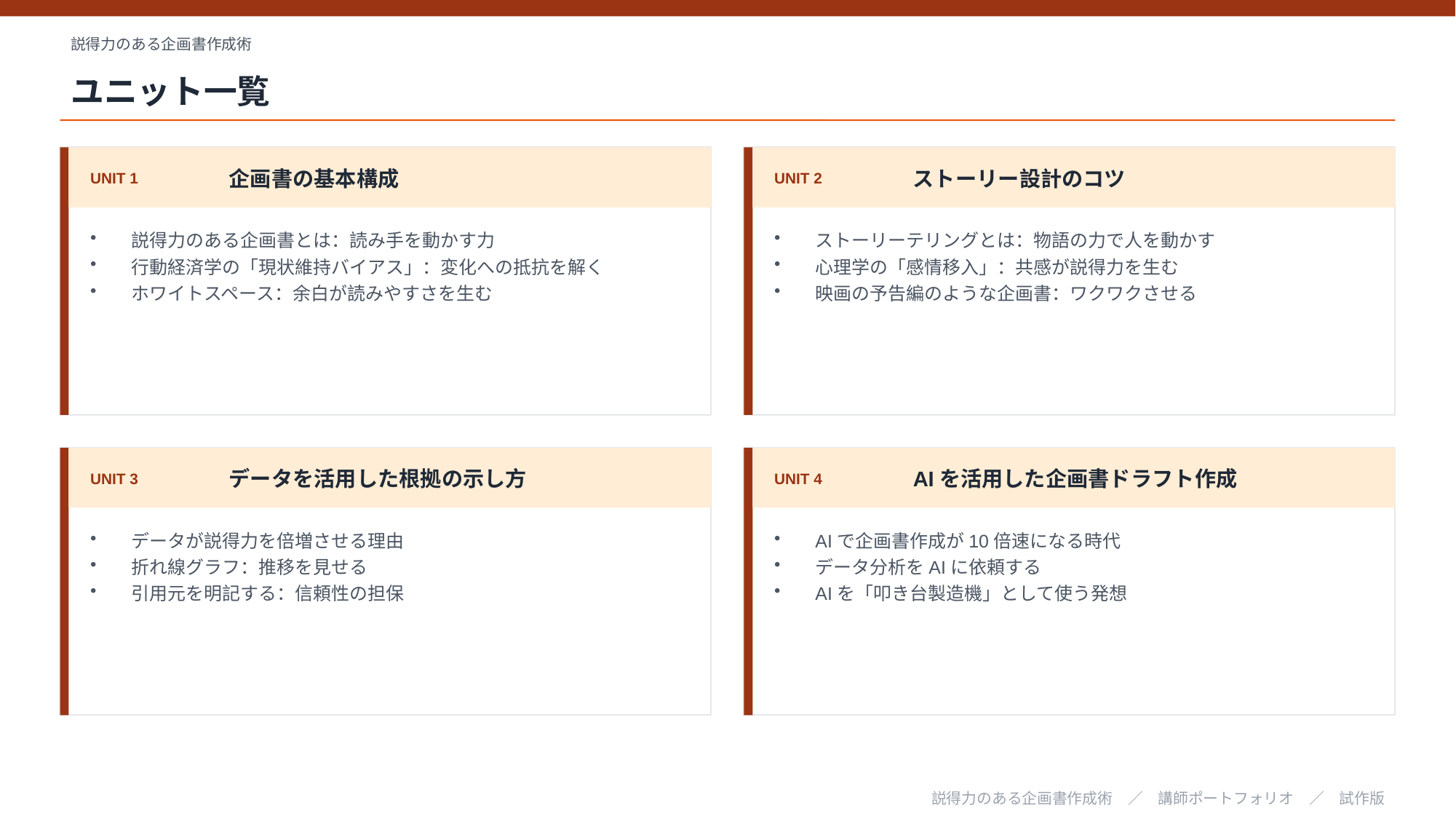

説得力のある企画書作成術
ユニット一覧

UNIT 1
企画書の基本構成
UNIT 2
ストーリー設計のコツ
説得力のある企画書とは：読み手を動かす力
行動経済学の「現状維持バイアス」：変化への抵抗を解く
ホワイトスペース：余白が読みやすさを生む
ストーリーテリングとは：物語の力で人を動かす
心理学の「感情移入」：共感が説得力を生む
映画の予告編のような企画書：ワクワクさせる

UNIT 3
データを活用した根拠の示し方
UNIT 4
AIを活用した企画書ドラフト作成
データが説得力を倍増させる理由
折れ線グラフ：推移を見せる
引用元を明記する：信頼性の担保
AIで企画書作成が10倍速になる時代
データ分析をAIに依頼する
AIを「叩き台製造機」として使う発想
説得力のある企画書作成術　／　講師ポートフォリオ　／　試作版